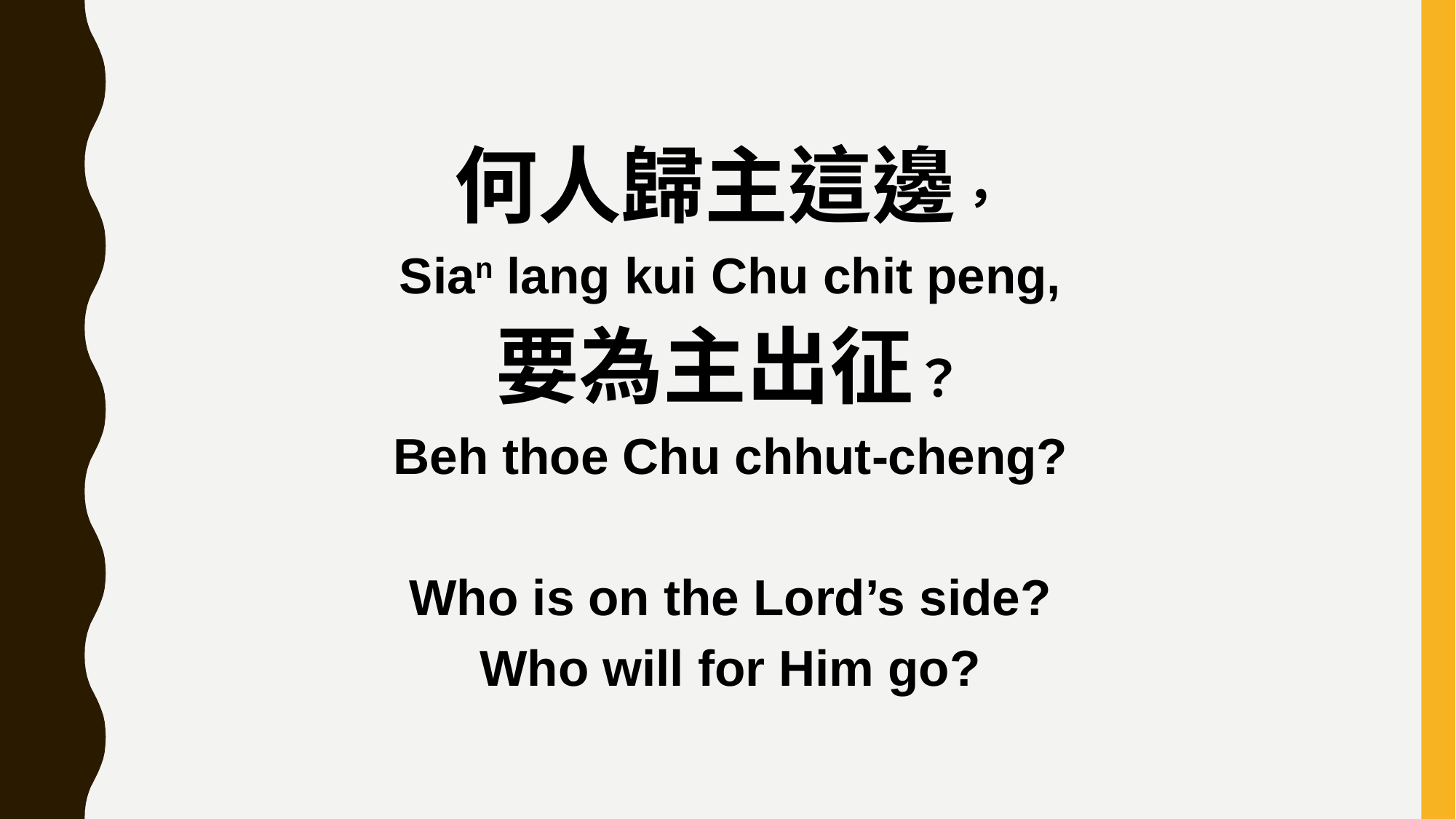

何人歸主這邊，
Sian lang kui Chu chit peng,
要為主出征？
Beh thoe Chu chhut-cheng?

Who is on the Lord’s side?
Who will for Him go?